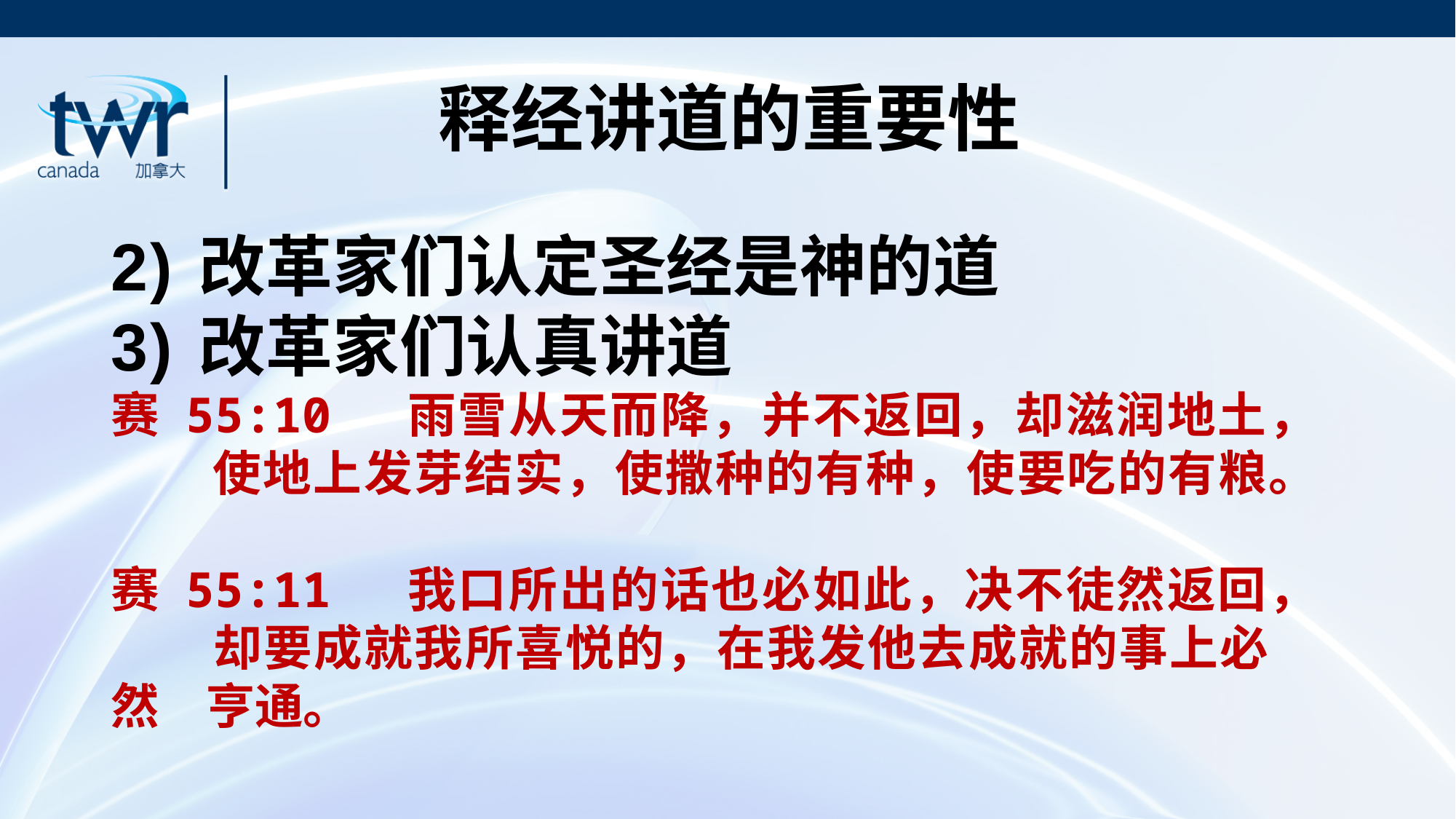

释经讲道的重要性
改革家们认定圣经是神的道
改革家们认真讲道
赛 55:10  雨雪从天而降，并不返回，却滋润地土，				使地上发芽结实，使撒种的有种，使要吃的有粮。
赛 55:11  我口所出的话也必如此，决不徒然返回，				却要成就我所喜悦的，在我发他去成就的事上必然			亨通。